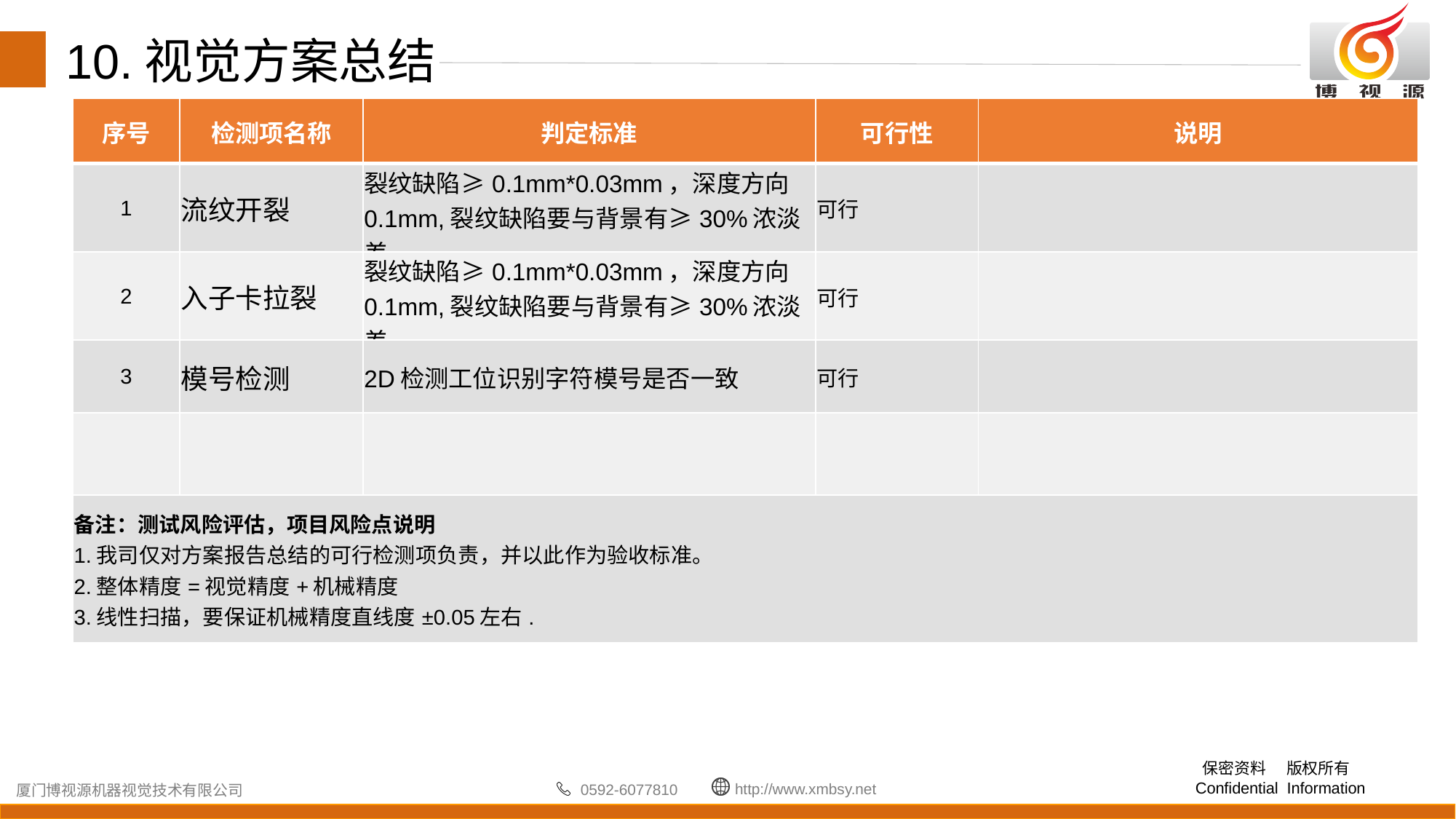

10.视觉方案总结
| 序号 | 检测项名称 | 判定标准 | 可行性 | 说明 |
| --- | --- | --- | --- | --- |
| 1 | 流纹开裂 | 裂纹缺陷≥0.1mm\*0.03mm，深度方向0.1mm,裂纹缺陷要与背景有≥30%浓淡差. | 可行 |  |
| 2 | 入子卡拉裂 | 裂纹缺陷≥0.1mm\*0.03mm，深度方向0.1mm,裂纹缺陷要与背景有≥30%浓淡差. | 可行 |  |
| 3 | 模号检测 | 2D检测工位识别字符模号是否一致 | 可行 |  |
|  |  |  |  |  |
| 备注：测试风险评估，项目风险点说明 1.我司仅对方案报告总结的可行检测项负责，并以此作为验收标准。 2.整体精度=视觉精度+机械精度 3.线性扫描，要保证机械精度直线度±0.05左右. |  |  |  |  |